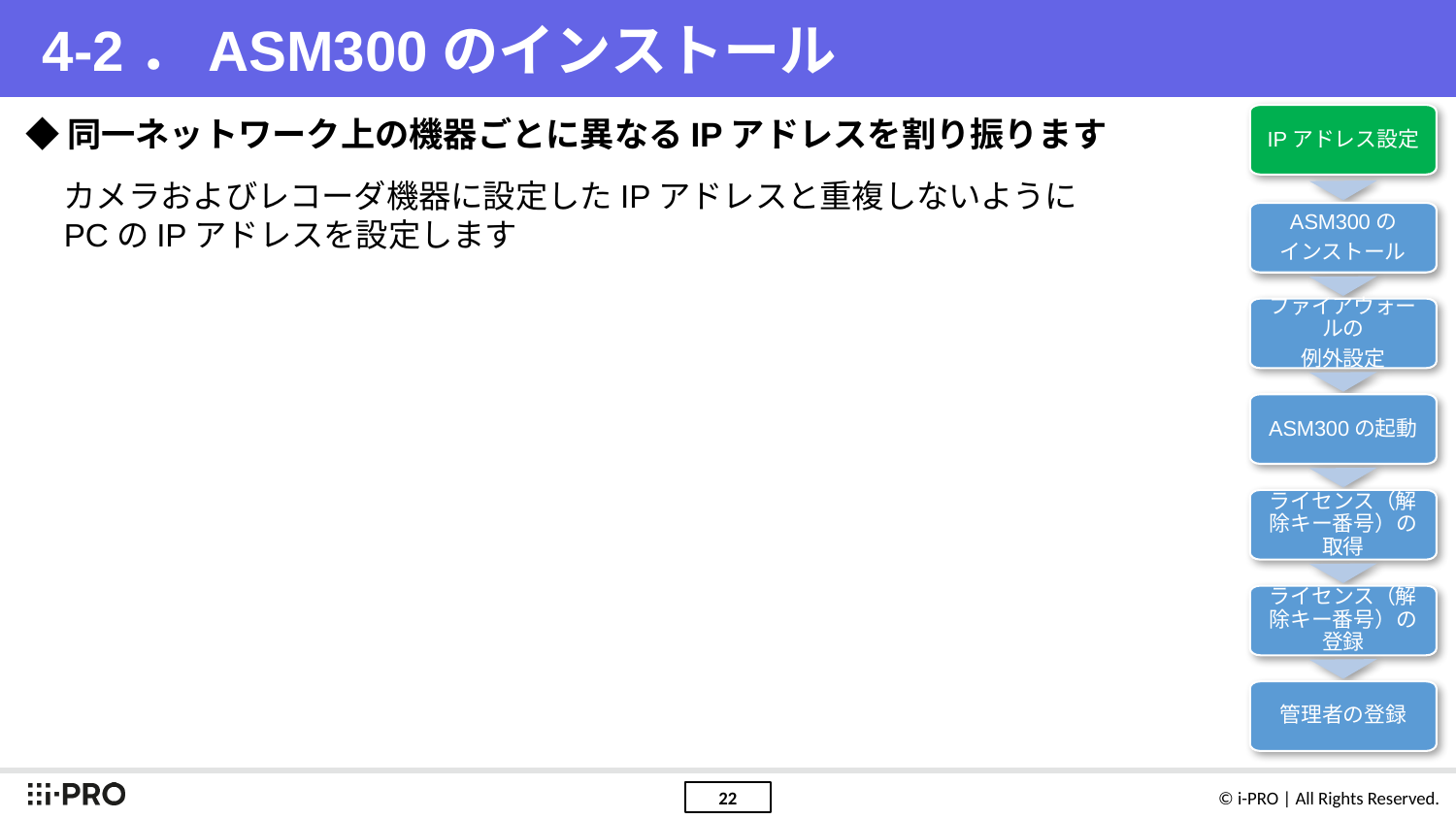

# 4-2．ASM300のインストール
IPアドレス設定

ASM300の
インストール

ファイアウォールの
例外設定

ASM300の起動

ライセンス（解除キー番号）の取得

ライセンス（解除キー番号）の登録

管理者の登録
◆同一ネットワーク上の機器ごとに異なるIPアドレスを割り振ります
カメラおよびレコーダ機器に設定したIPアドレスと重複しないようにPCのIPアドレスを設定します